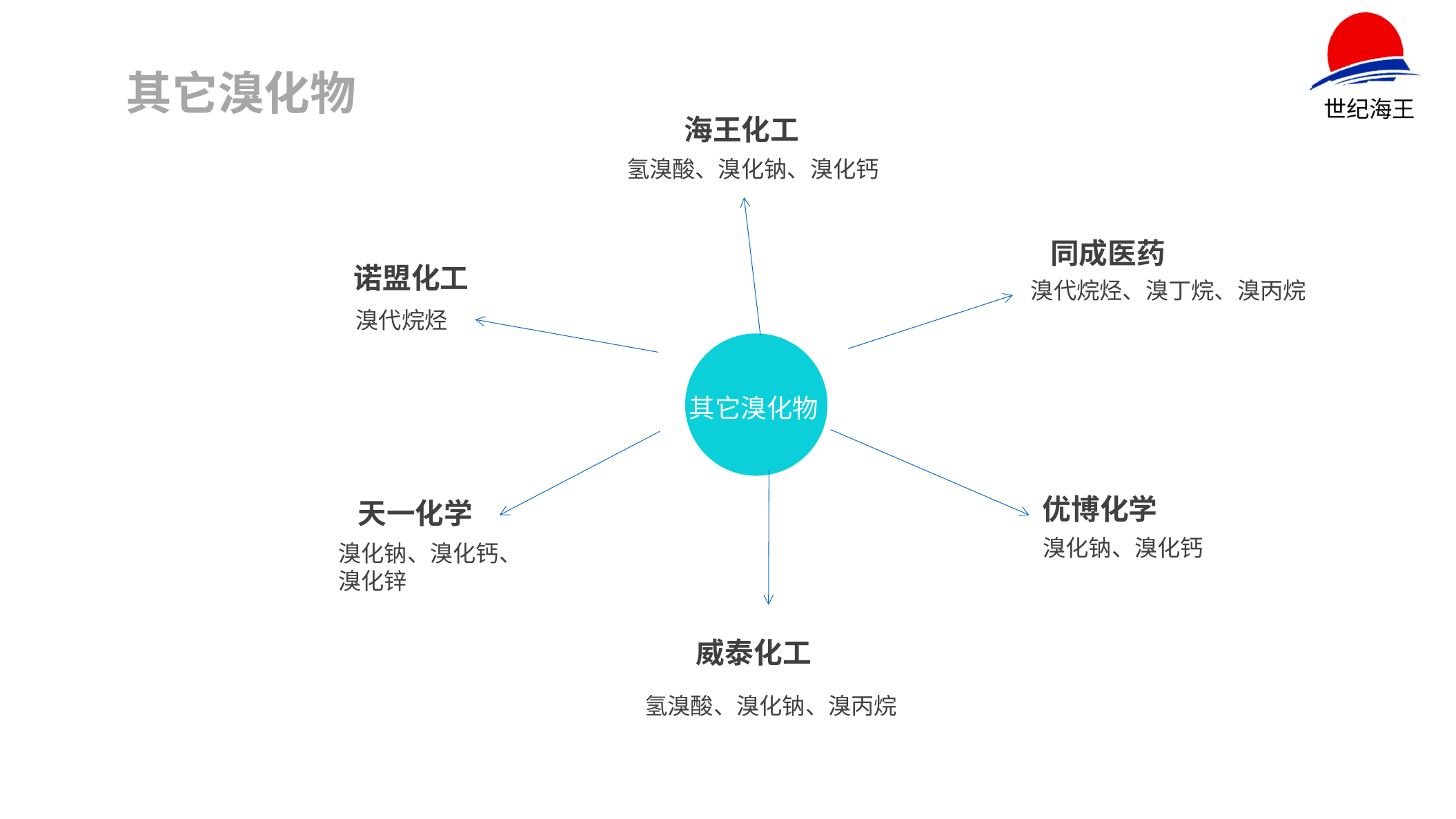

其它溴化物
海王化工
 氢溴酸、溴化钠、溴化钙
同成医药
诺盟化工
溴代烷烃、溴丁烷、溴丙烷
溴代烷烃

其它溴化物
优博化学
天一化学

 溴化钠、溴化钙

溴化钠、溴化钙、
溴化锌
威泰化工
氢溴酸、溴化钠、溴丙烷